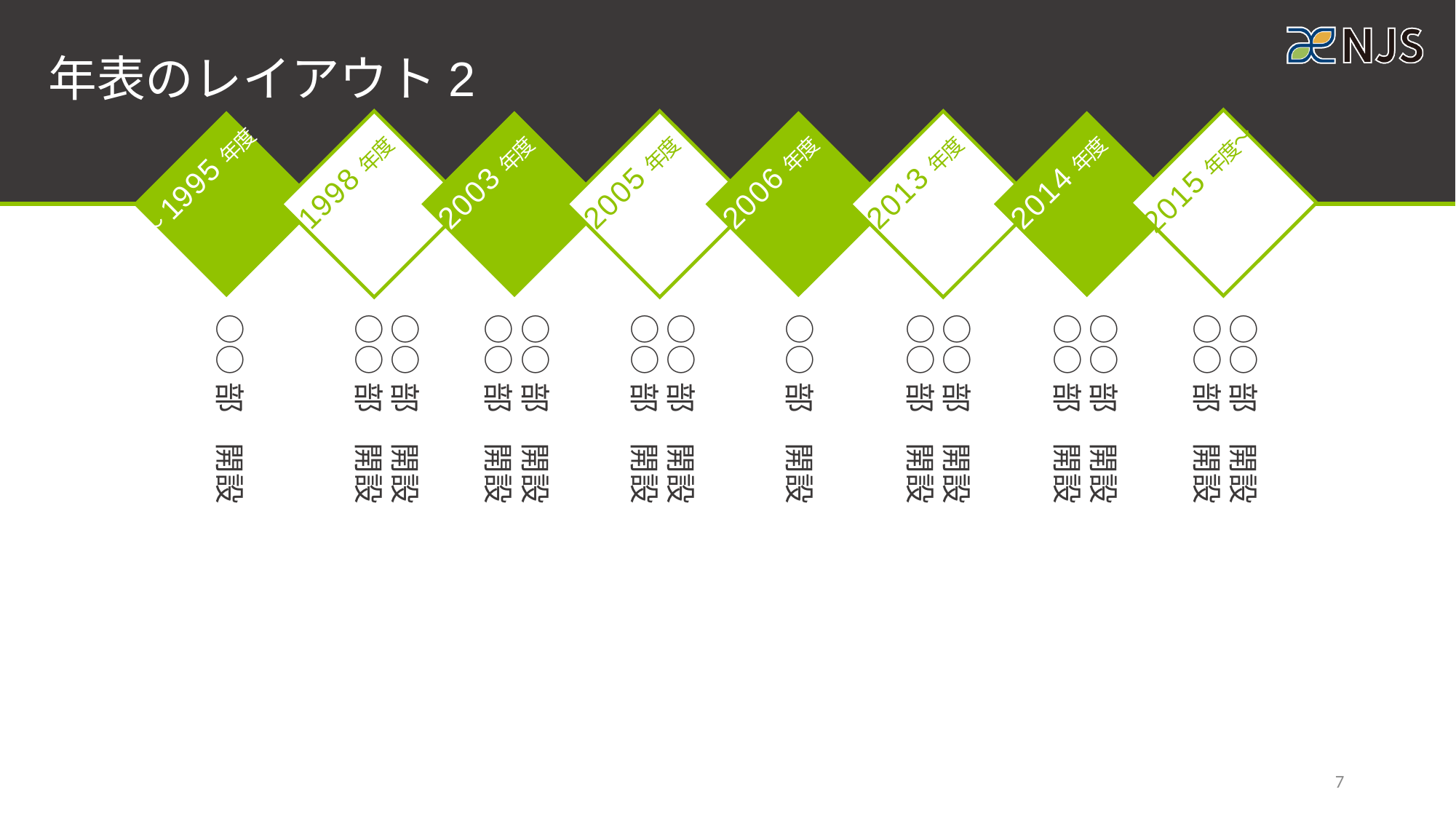

年表のレイアウト2

2015年度～

～1995年度

1998年度

2003年度

2005年度

2006年度

2013年度

2014年度
○○部　開設
○○部　開設
○○部　開設
○○部　開設
○○部　開設
○○部　開設
○○部　開設
○○部　開設
○○部　開設
○○部　開設
○○部　開設
○○部　開設
○○部　開設
○○部　開設
7